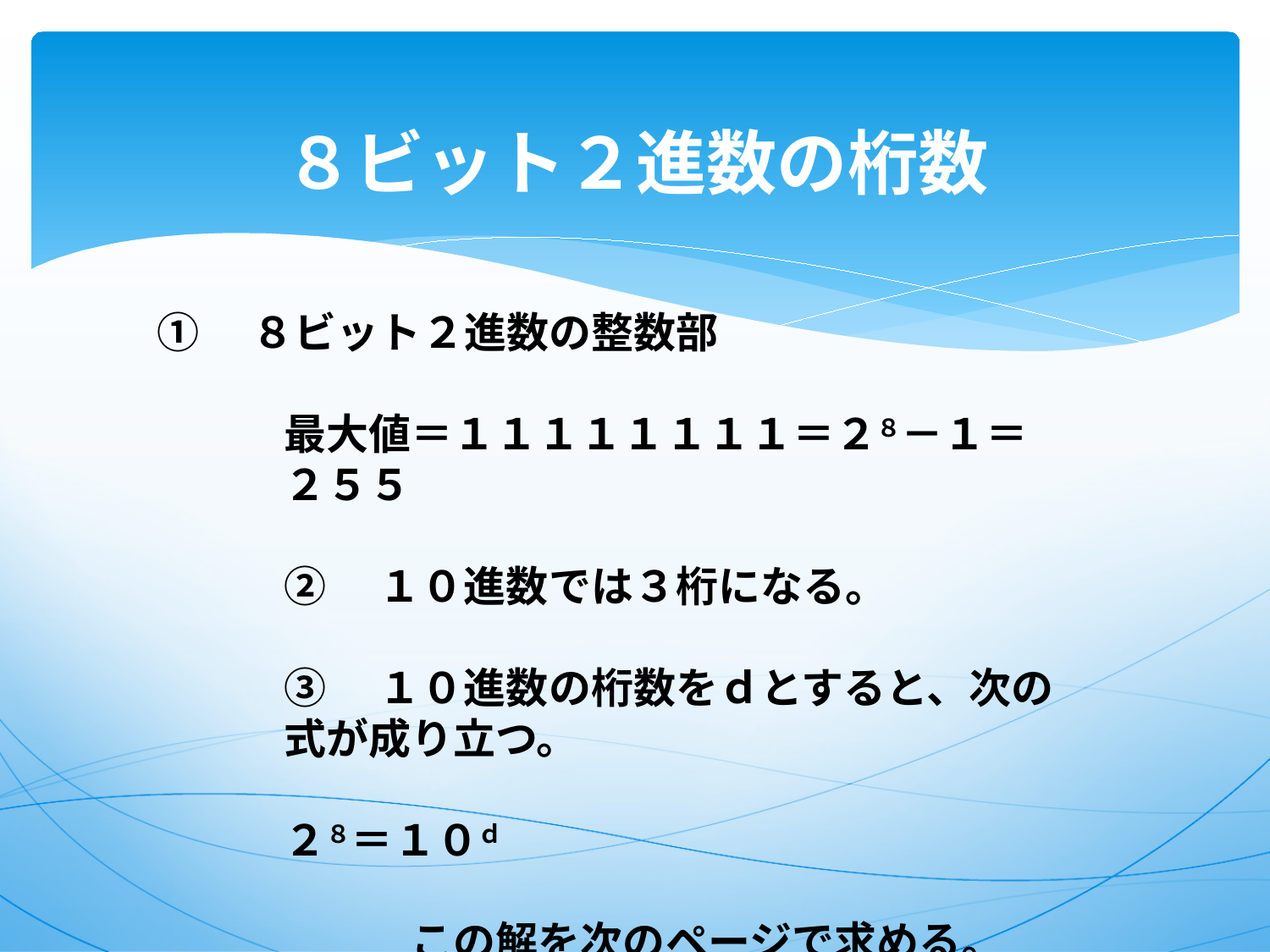

# ８ビット２進数の桁数
①　８ビット２進数の整数部

最大値＝１１１１１１１１＝２８－１＝２５５

②　１０進数では３桁になる。

③　１０進数の桁数をｄとすると、次の式が成り立つ。

２８＝１０ｄ

　　　この解を次のページで求める。